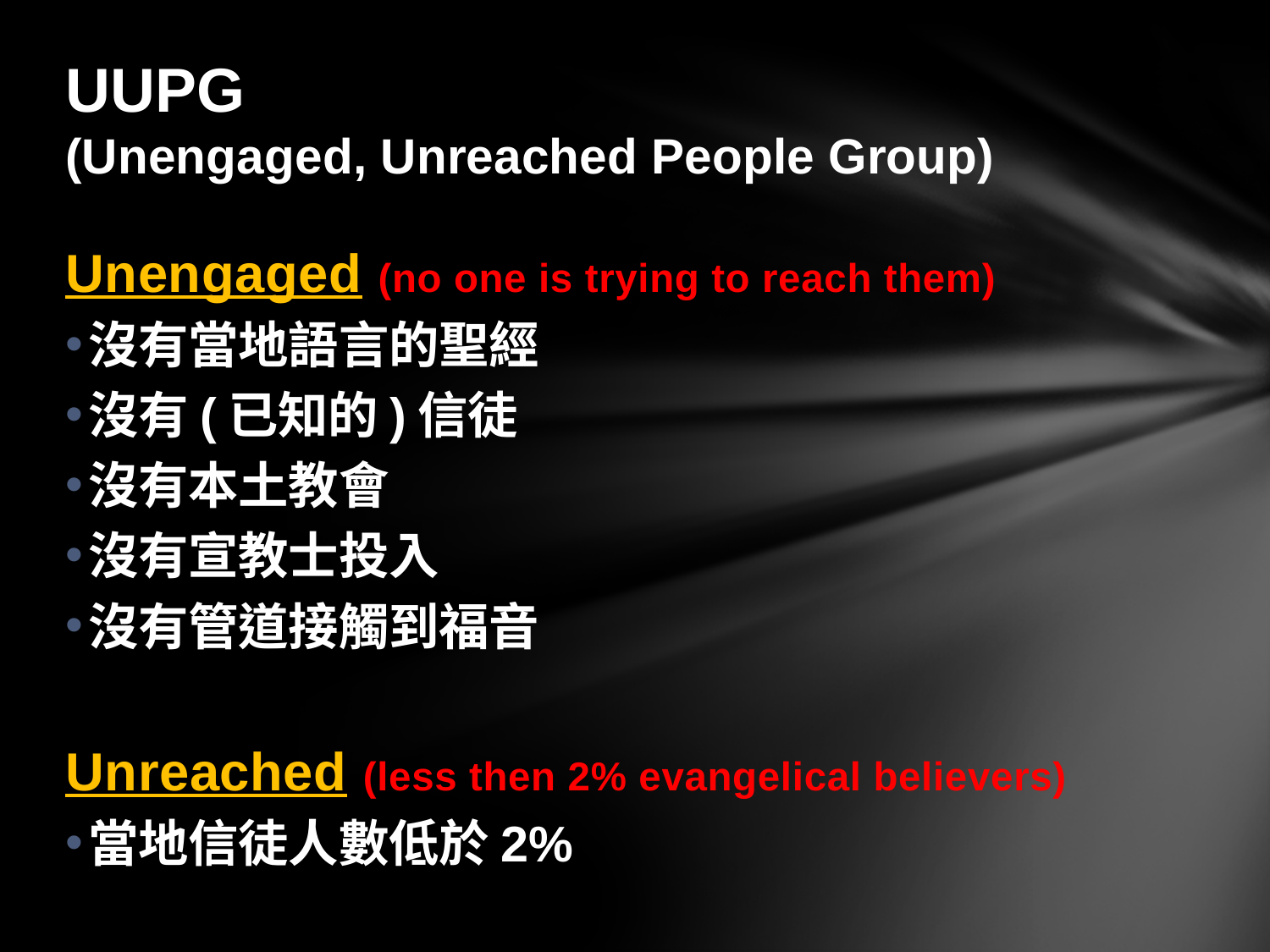

# UUPG (Unengaged, Unreached People Group)
Unengaged (no one is trying to reach them)
沒有當地語言的聖經
沒有(已知的)信徒
沒有本土教會
沒有宣教士投入
沒有管道接觸到福音

Unreached (less then 2% evangelical believers)
當地信徒人數低於2%